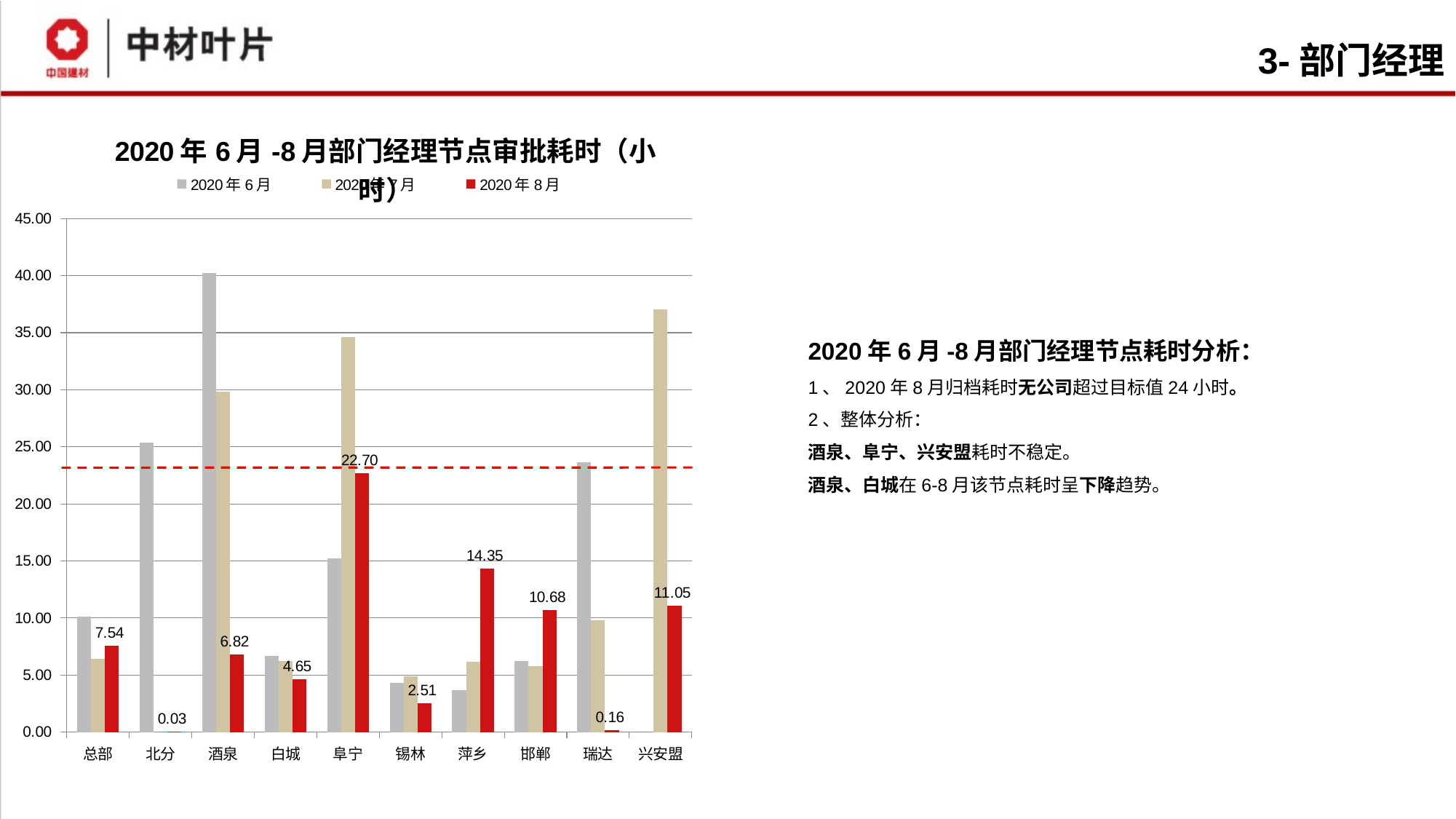

# 3-部门经理

### Chart: 2020年6月-8月部门经理节点审批耗时（小时）

| Category | 2020年6月 | 2020年7月 | 2020年8月 |
|---|---|---|---|
| 总部 | 10.1296902356902 | 6.38880668935361 | 7.54476851851068 |
| 北分 | 25.3590740740765 | None | 0.027222222299315 |
| 酒泉 | 40.260050505061 | 29.8541666666646 | 6.81800925927819 |
| 白城 | 6.67004629629082 | 6.19390211640192 | 4.6542881944406 |
| 阜宁 | 15.221553287988 | 34.6257833333267 | 22.6965091210562 |
| 锡林 | 4.2858333333442 | 4.90247777775745 | 2.51169621748379 |
| 萍乡 | 3.69583333334012 | 6.15878858025826 | 14.3460526315842 |
| 邯郸 | 6.20160714285573 | 5.78643308079865 | 10.6835725308726 |
| 瑞达 | 23.6265046296321 | 9.82314009660268 | 0.156574074004311 |
| 兴安盟 | None | 37.0321560846725 | 11.0488346883425 |
2020年6月-8月部门经理节点耗时分析：
1、2020年8月归档耗时无公司超过目标值24小时。
2、整体分析：
酒泉、阜宁、兴安盟耗时不稳定。
酒泉、白城在6-8月该节点耗时呈下降趋势。